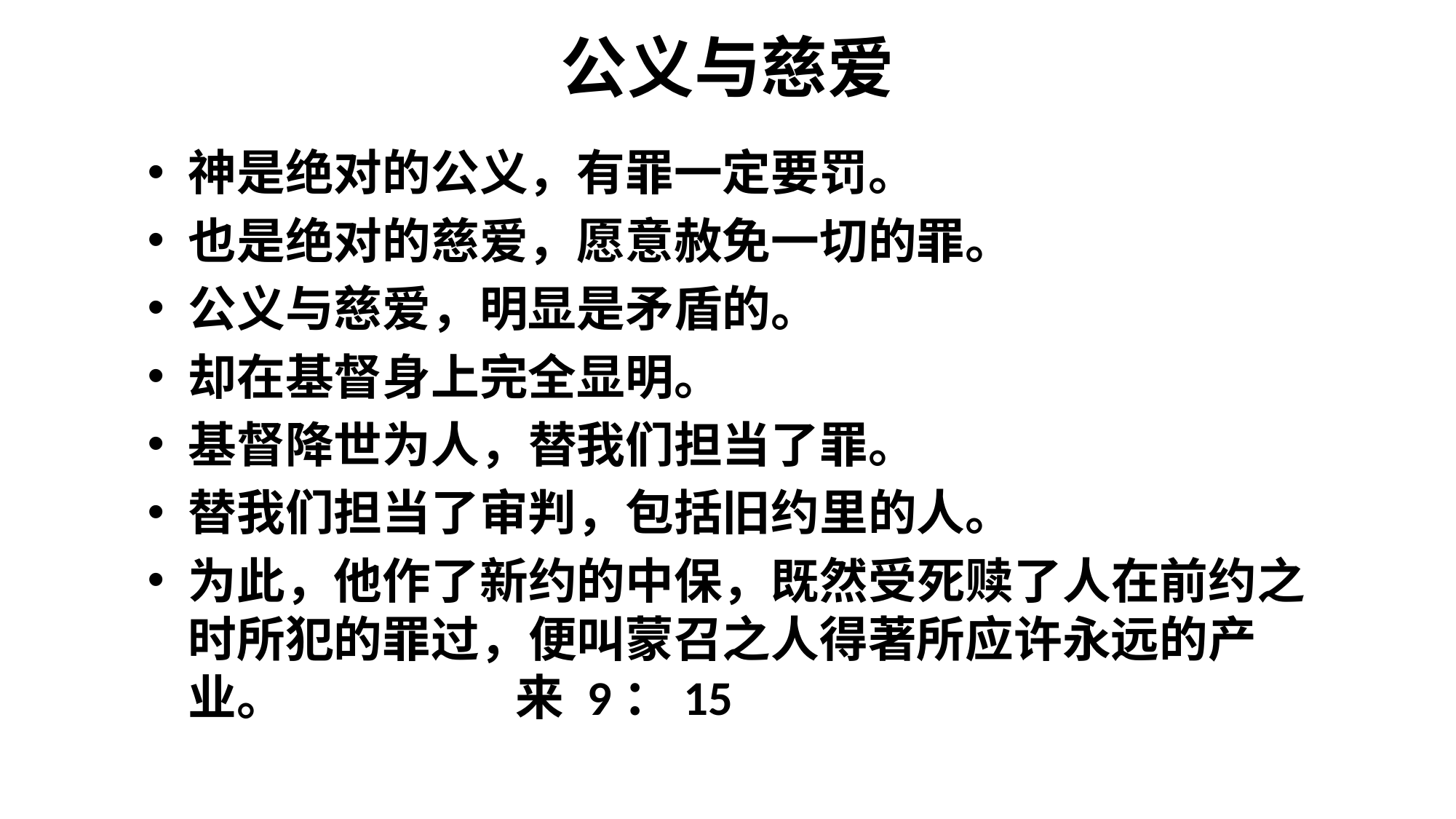

# 公义与慈爱
神是绝对的公义，有罪一定要罚。
也是绝对的慈爱，愿意赦免一切的罪。
公义与慈爱，明显是矛盾的。
却在基督身上完全显明。
基督降世为人，替我们担当了罪。
替我们担当了审判，包括旧约里的人。
为此，他作了新约的中保，既然受死赎了人在前约之时所犯的罪过，便叫蒙召之人得著所应许永远的产业。 			来 9：15